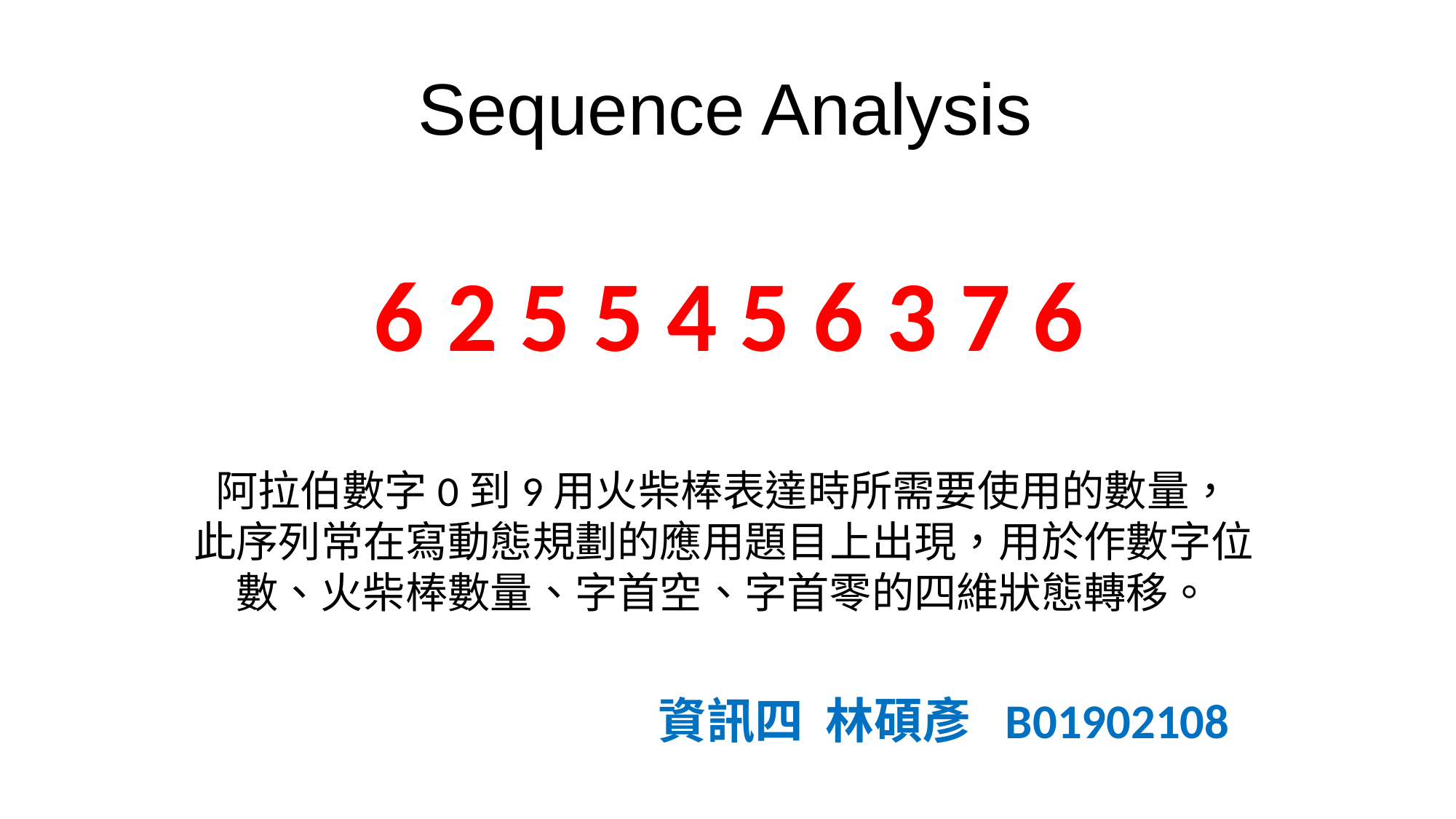

Sequence Analysis
6 2 5 5 4 5 6 3 7 6
阿拉伯數字0到9用火柴棒表達時所需要使用的數量，
此序列常在寫動態規劃的應用題目上出現，用於作數字位數、火柴棒數量、字首空、字首零的四維狀態轉移。
資訊四  林碩彥  B01902108